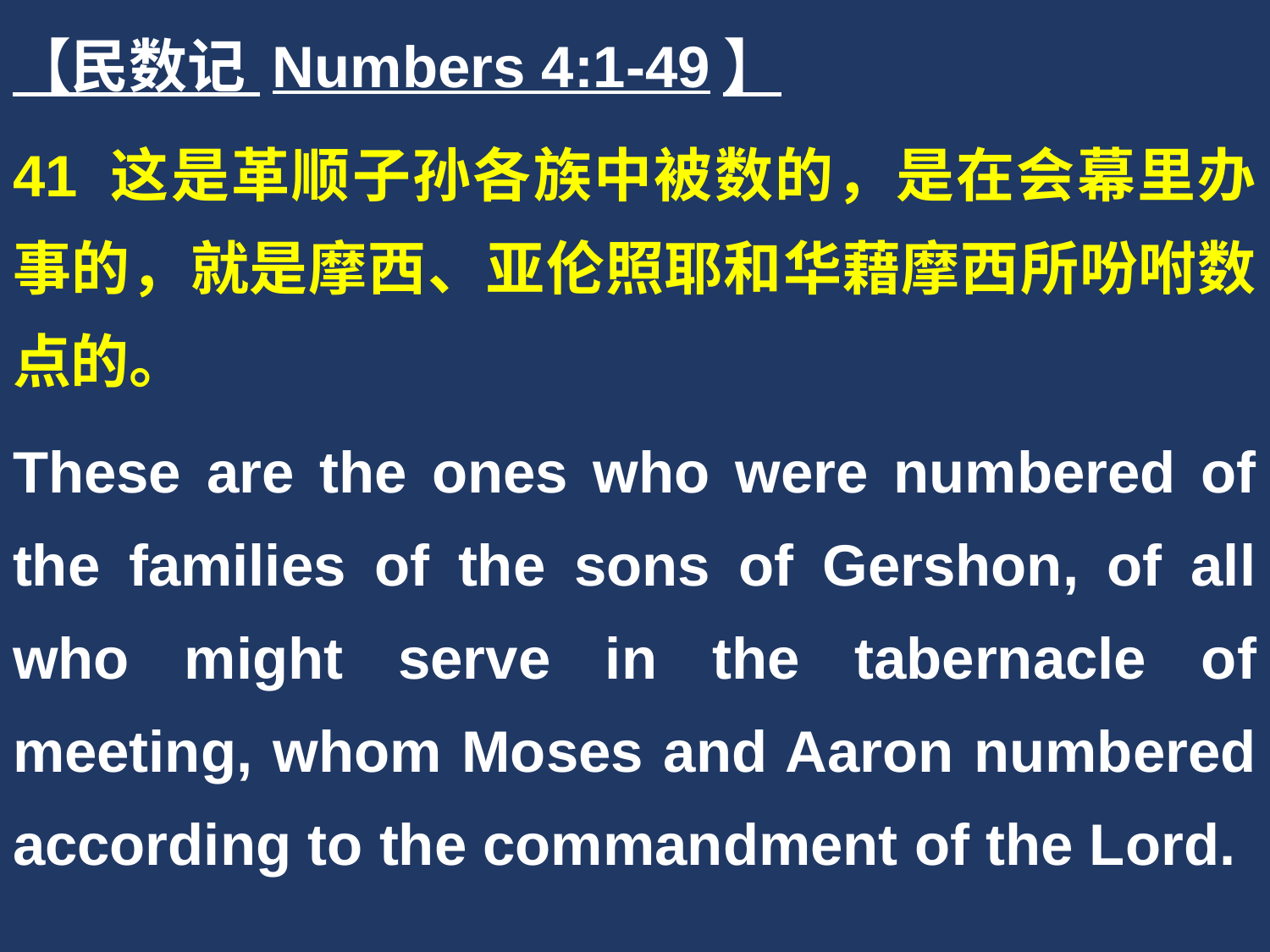

【民数记 Numbers 4:1-49】
41 这是革顺子孙各族中被数的，是在会幕里办事的，就是摩西、亚伦照耶和华藉摩西所吩咐数点的。
These are the ones who were numbered of the families of the sons of Gershon, of all who might serve in the tabernacle of meeting, whom Moses and Aaron numbered according to the commandment of the Lord.